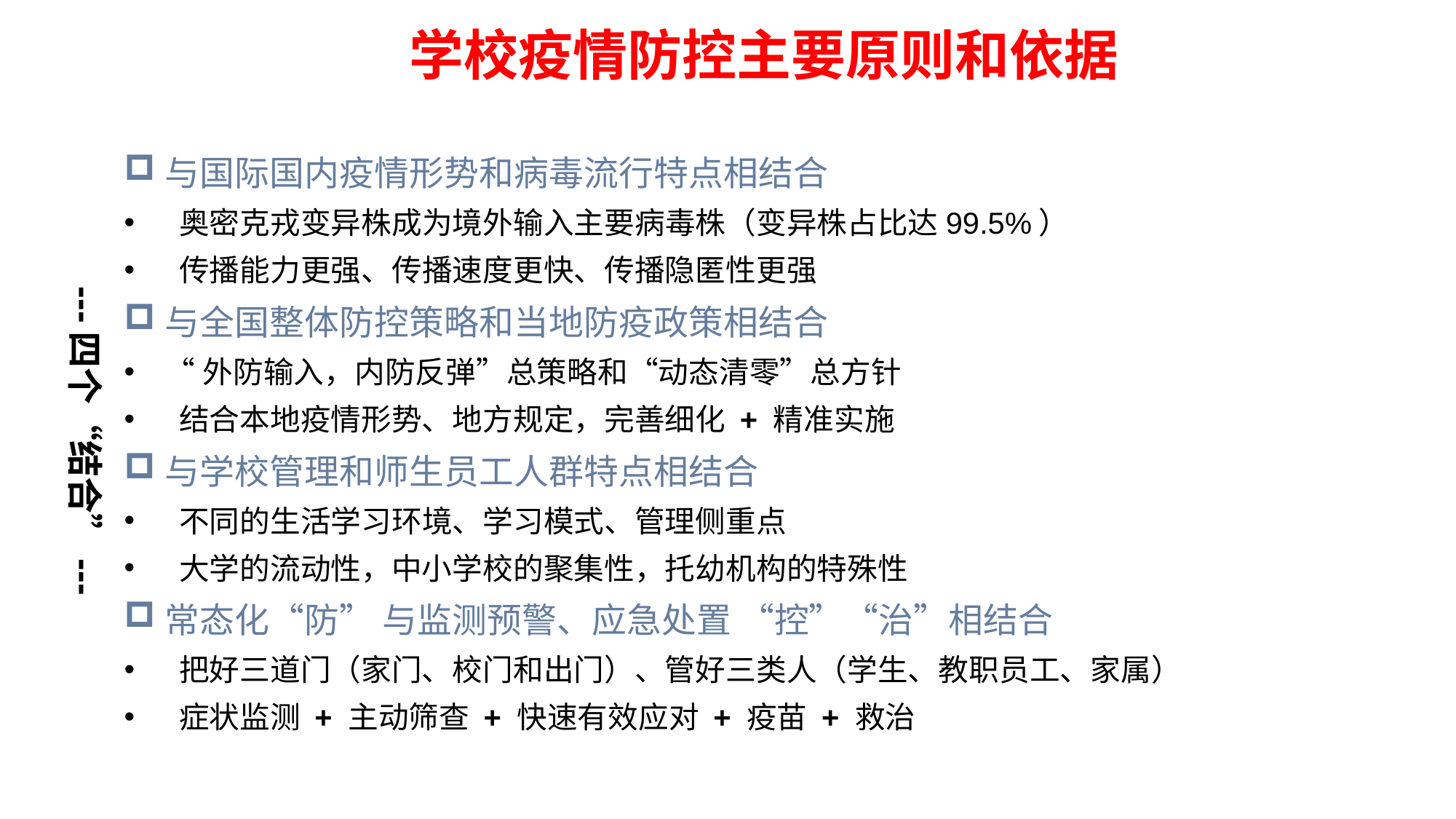

学校疫情防控主要原则和依据
与国际国内疫情形势和病毒流行特点相结合
 奥密克戎变异株成为境外输入主要病毒株（变异株占比达99.5%）
 传播能力更强、传播速度更快、传播隐匿性更强
与全国整体防控策略和当地防疫政策相结合
“外防输入，内防反弹”总策略和“动态清零”总方针
 结合本地疫情形势、地方规定，完善细化 + 精准实施
与学校管理和师生员工人群特点相结合
 不同的生活学习环境、学习模式、管理侧重点
 大学的流动性，中小学校的聚集性，托幼机构的特殊性
常态化“防” 与监测预警、应急处置 “控”“治”相结合
 把好三道门（家门、校门和出门）、管好三类人（学生、教职员工、家属）
 症状监测 + 主动筛查 + 快速有效应对 + 疫苗 + 救治
---四个“结合”---